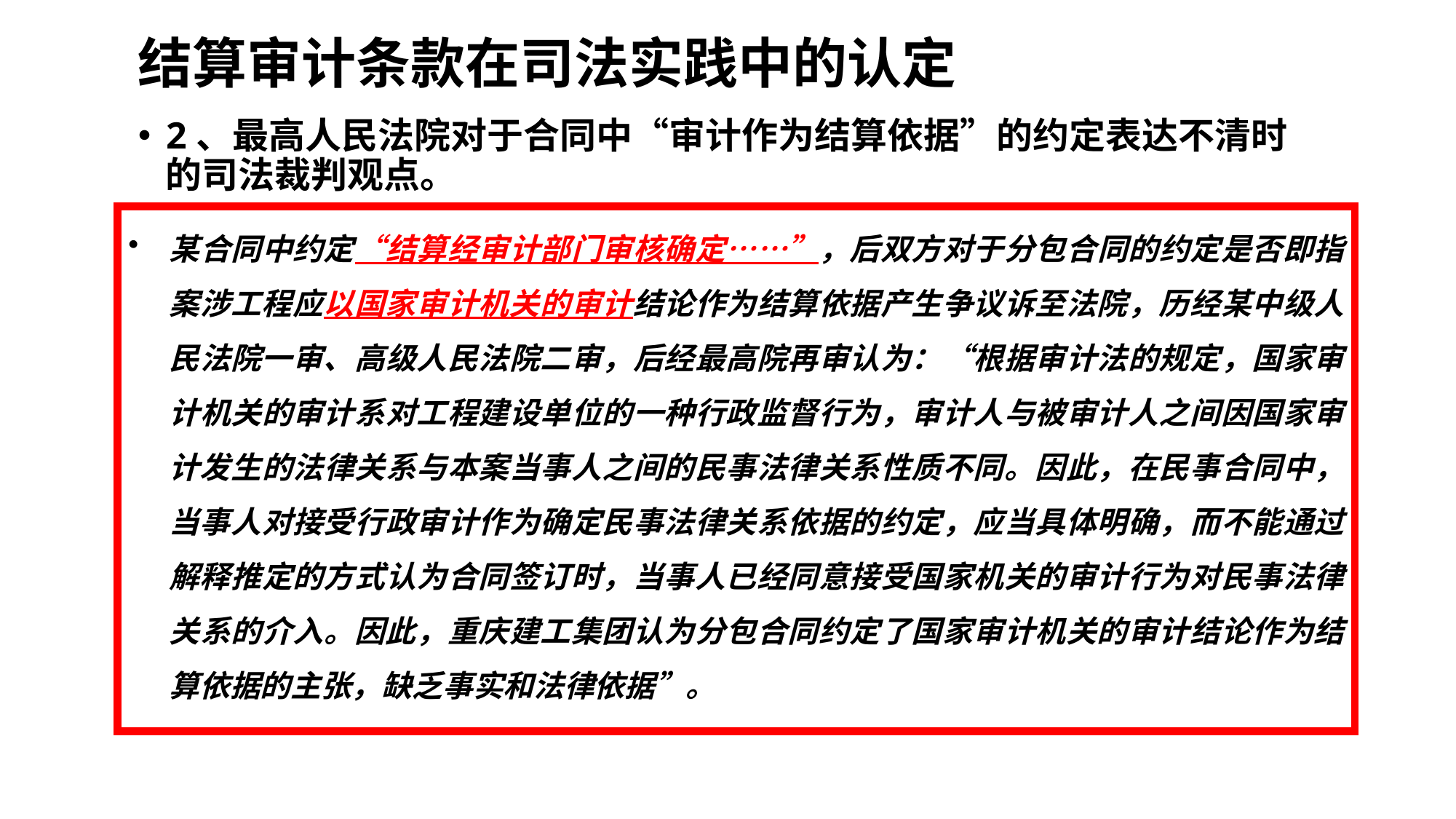

# 结算审计条款在司法实践中的认定
2、最高人民法院对于合同中“审计作为结算依据”的约定表达不清时的司法裁判观点。
（1）结算条款的“审计”主体约定不明确时，不能推定为国家行政机关的审计。
（2）双方虽然约定结算价款要提交政府审核，但未明确约定该审核结果即为工程结算依据的，不能简单断定双方同意接受该审核结果作为结算金额，还应当结合双方合同签订的背景及合同实际履行的特定情况综合判定。
某合同中约定“结算经审计部门审核确定……”，后双方对于分包合同的约定是否即指案涉工程应以国家审计机关的审计结论作为结算依据产生争议诉至法院，历经某中级人民法院一审、高级人民法院二审，后经最高院再审认为：“根据审计法的规定，国家审计机关的审计系对工程建设单位的一种行政监督行为，审计人与被审计人之间因国家审计发生的法律关系与本案当事人之间的民事法律关系性质不同。因此，在民事合同中，当事人对接受行政审计作为确定民事法律关系依据的约定，应当具体明确，而不能通过解释推定的方式认为合同签订时，当事人已经同意接受国家机关的审计行为对民事法律关系的介入。因此，重庆建工集团认为分包合同约定了国家审计机关的审计结论作为结算依据的主张，缺乏事实和法律依据”。